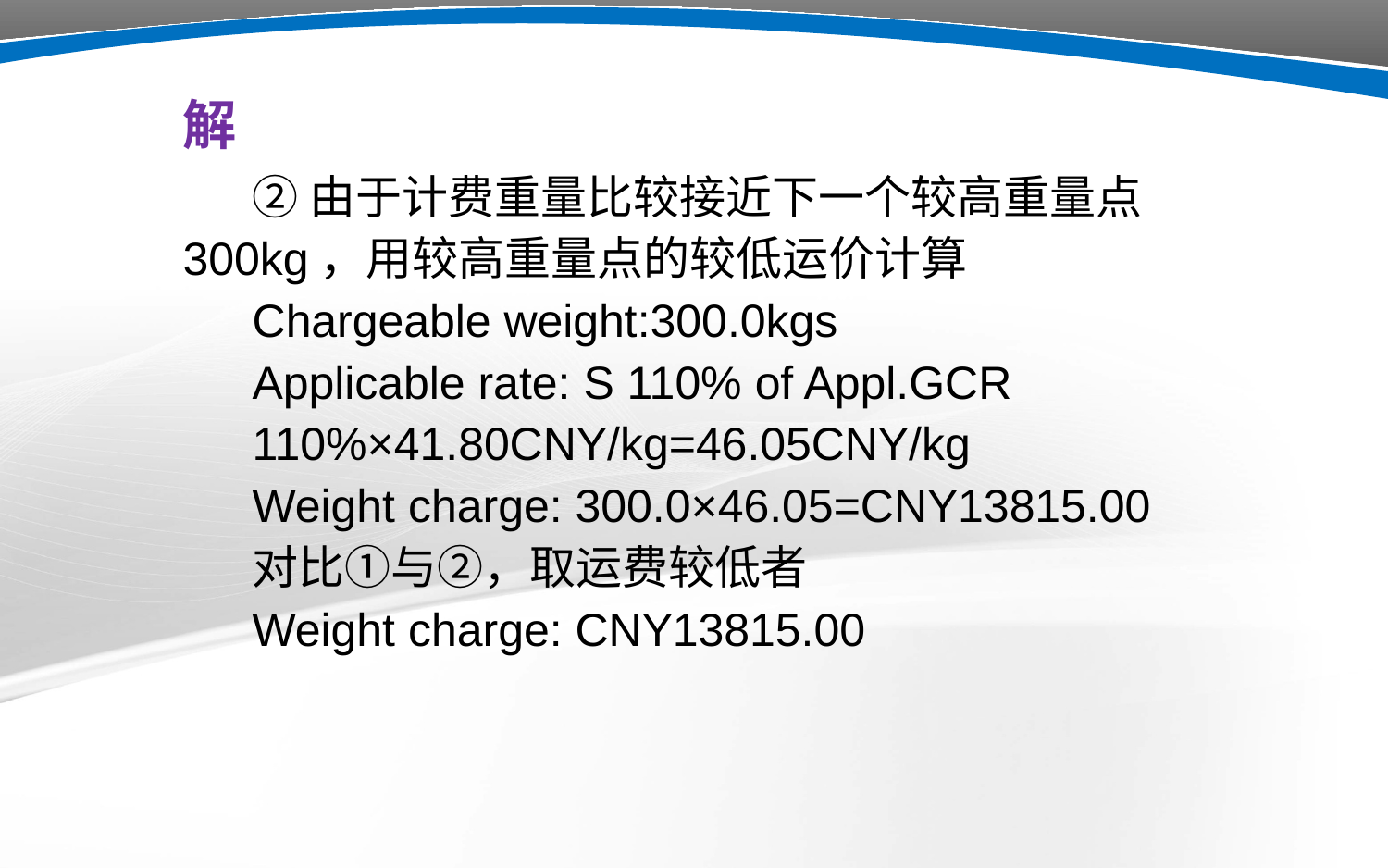

解
②由于计费重量比较接近下一个较高重量点300kg，用较高重量点的较低运价计算
Chargeable weight:300.0kgs
Applicable rate: S 110% of Appl.GCR
110%×41.80CNY/kg=46.05CNY/kg
Weight charge: 300.0×46.05=CNY13815.00
对比①与②，取运费较低者
Weight charge: CNY13815.00